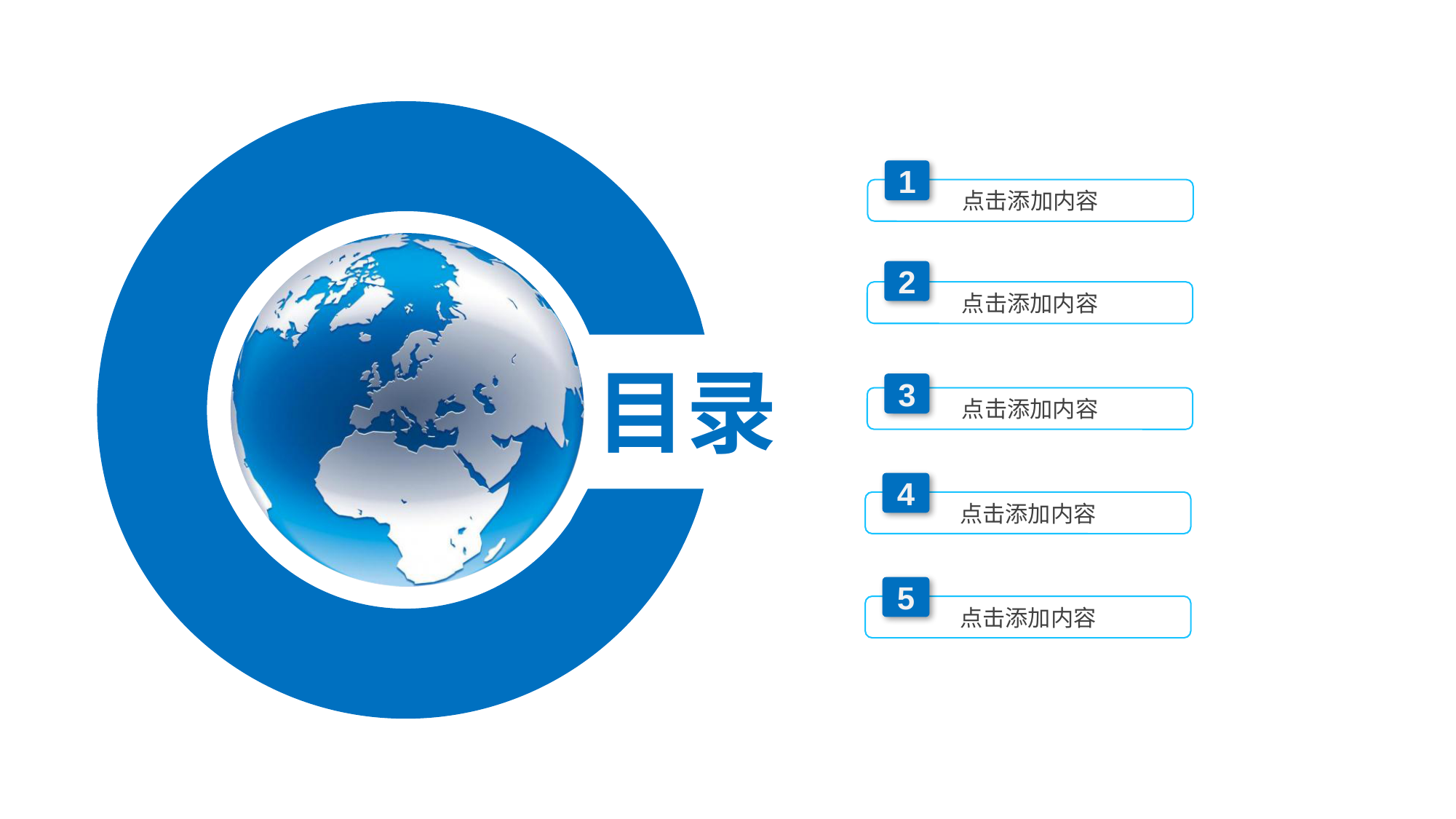

1
点击添加内容

2
点击添加内容
目录
3
点击添加内容
4
点击添加内容
5
点击添加内容